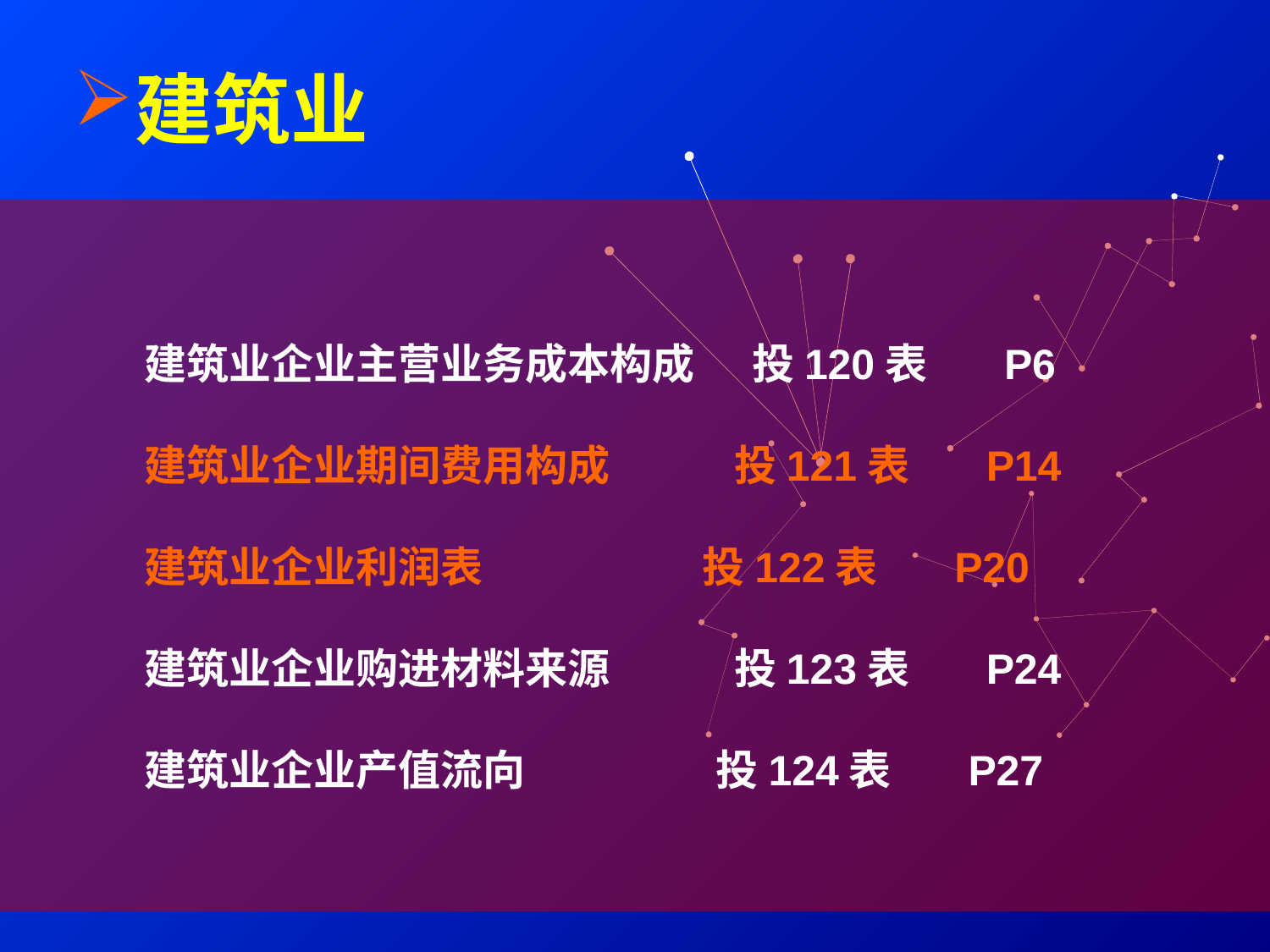

建筑业

建筑业企业主营业务成本构成      投120表       P6
建筑业企业期间费用构成             投121表       P14
建筑业企业利润表                       投122表       P20
建筑业企业购进材料来源             投123表       P24
建筑业企业产值流向                    投124表       P27